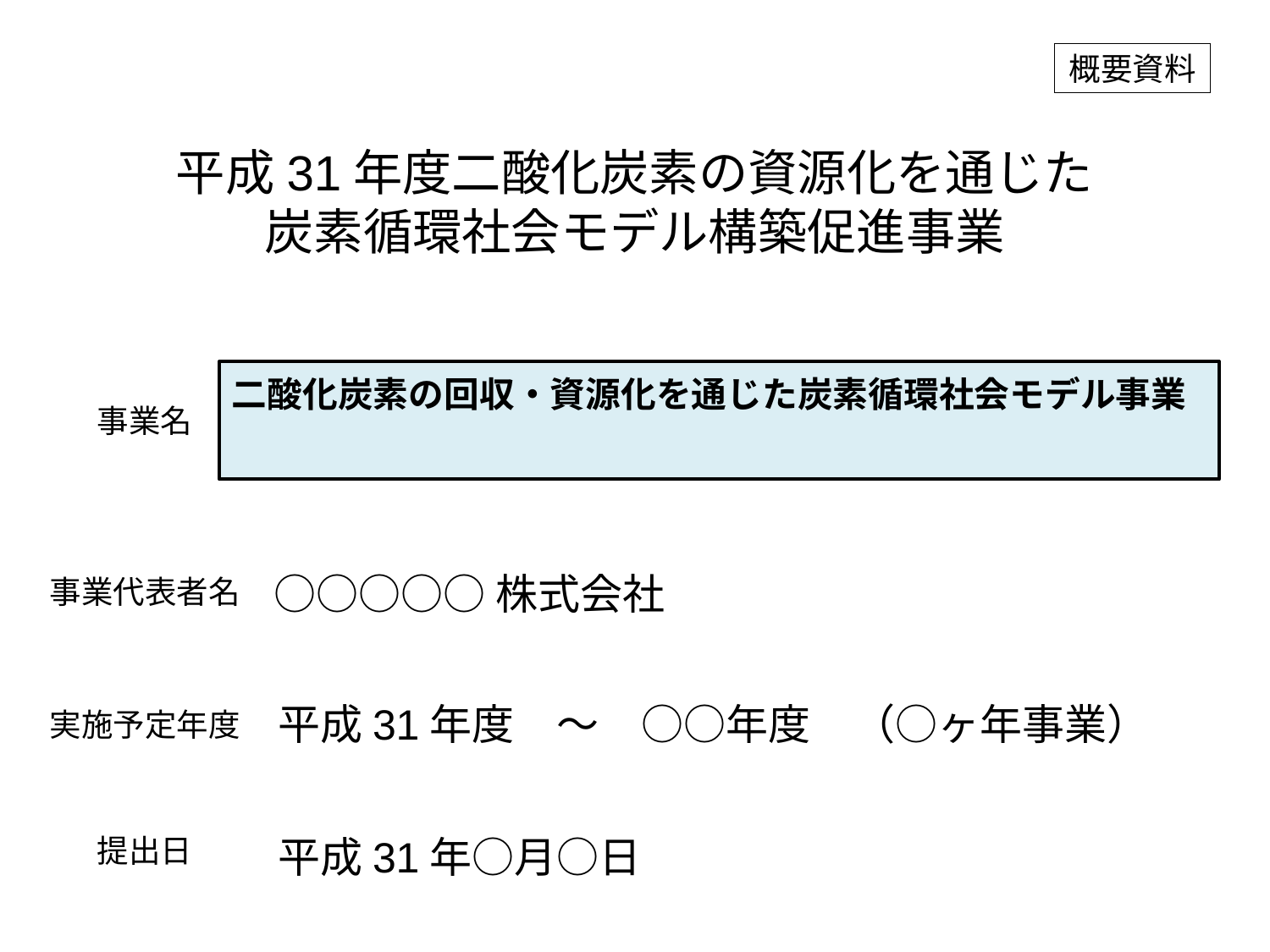

概要資料
# 平成31年度二酸化炭素の資源化を通じた 炭素循環社会モデル構築促進事業
二酸化炭素の回収・資源化を通じた炭素循環社会モデル事業
事業名
○○○○○株式会社
事業代表者名
平成31年度　～　○○年度　（○ヶ年事業）
実施予定年度

提出日
平成31年○月○日